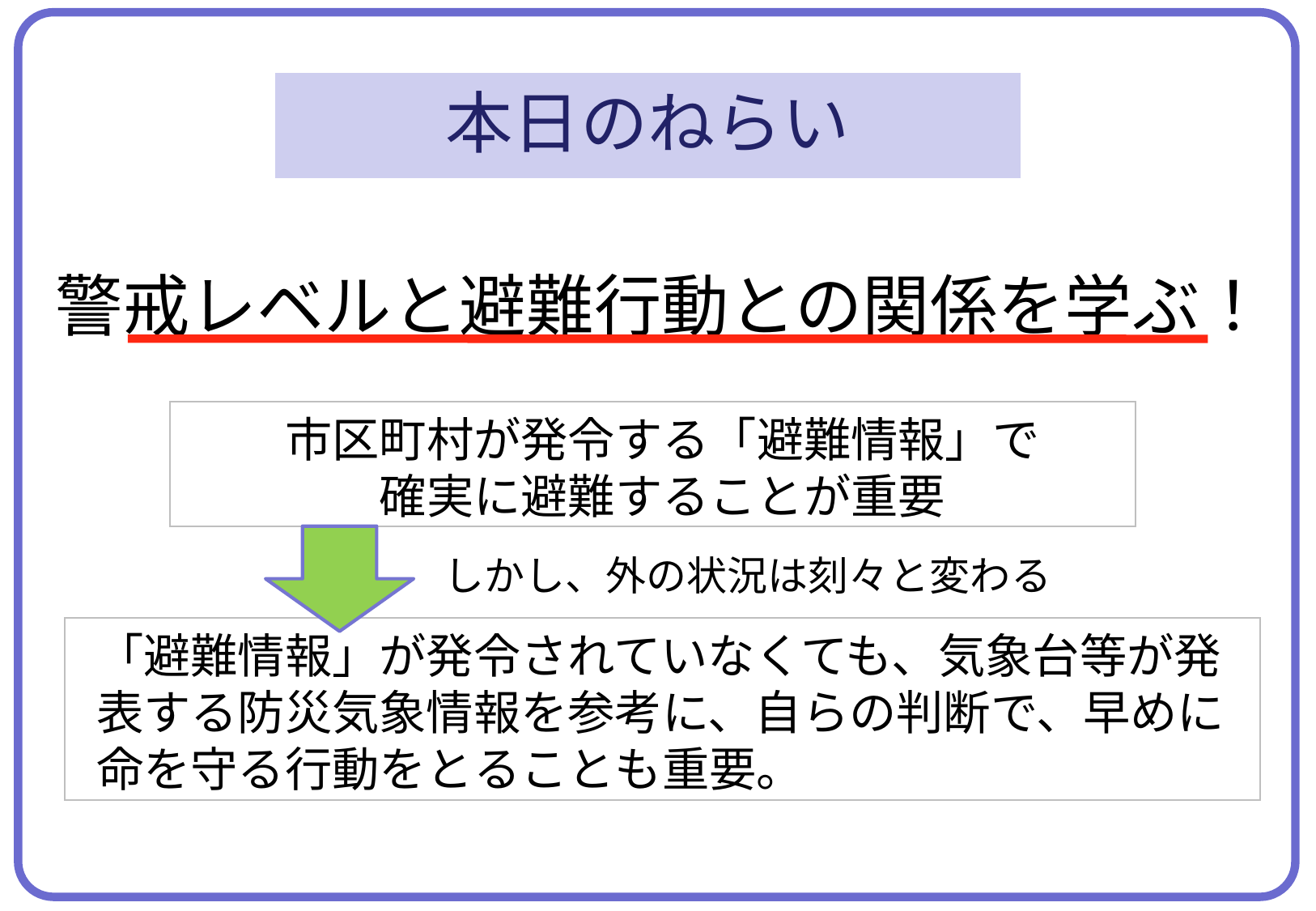

本日のねらい
警戒レベルと避難行動との関係を学ぶ！

市区町村が発令する「避難情報」で
確実に避難することが重要

しかし、外の状況は刻々と変わる
「避難情報」が発令されていなくても、気象台等が発表する防災気象情報を参考に、自らの判断で、早めに命を守る行動をとることも重要。